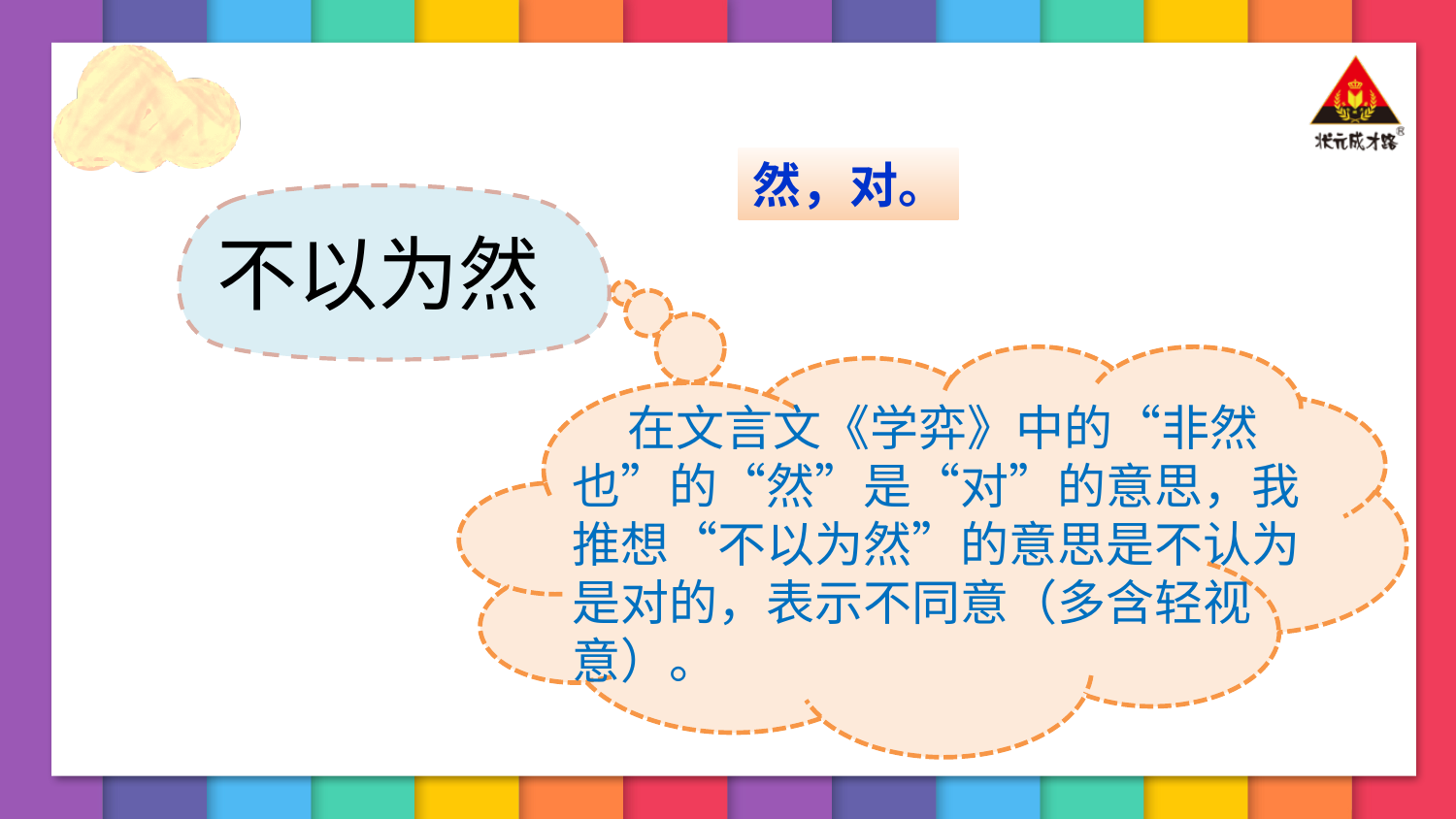

然，对。

不以为然

    在文言文《学弈》中的“非然也”的“然”是“对”的意思，我推想“不以为然”的意思是不认为是对的，表示不同意（多含轻视
意）。